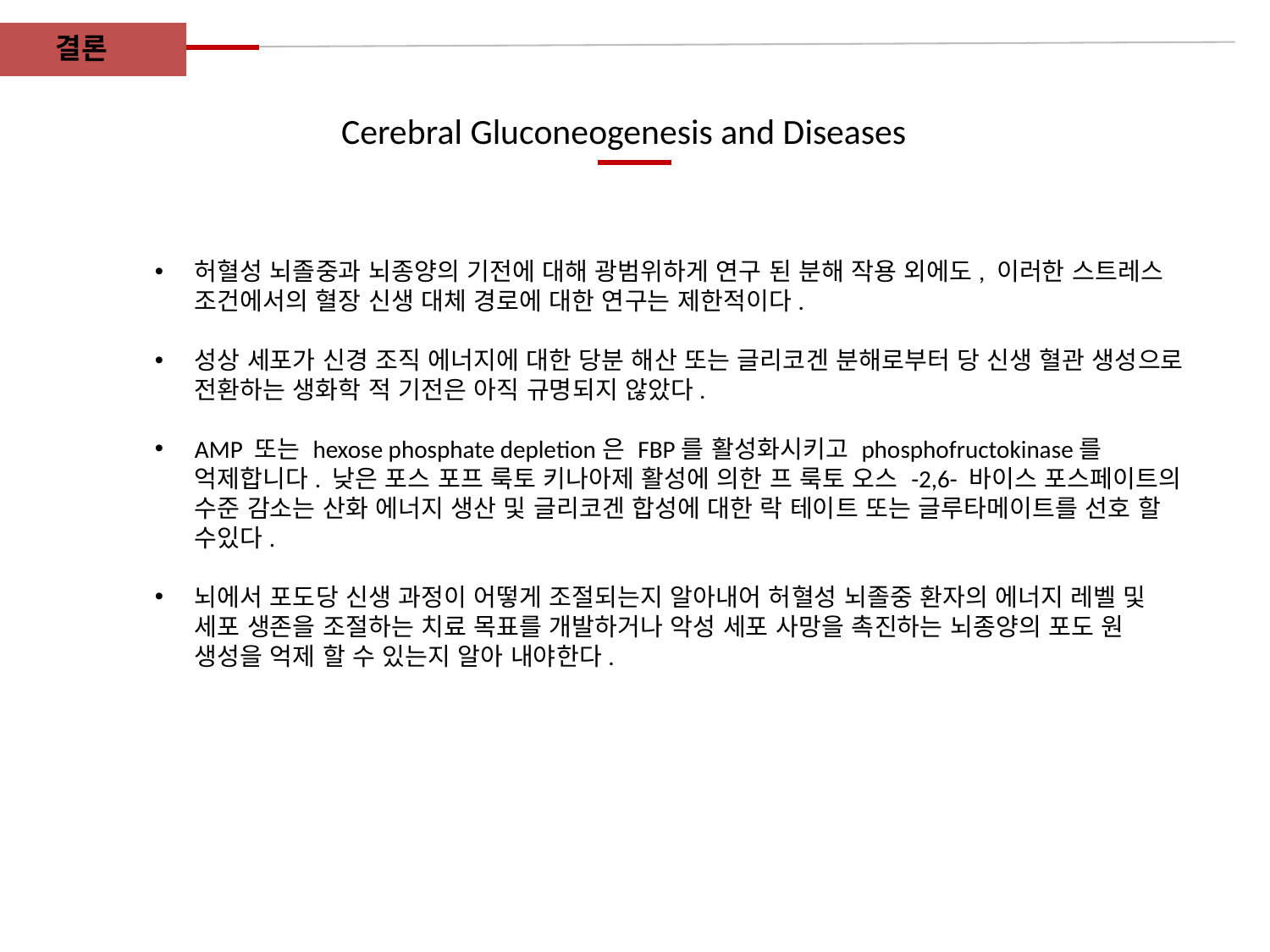

결론

Cerebral Gluconeogenesis and Diseases

허혈성 뇌졸중과 뇌종양의 기전에 대해 광범위하게 연구 된 분해 작용 외에도, 이러한 스트레스 조건에서의 혈장 신생 대체 경로에 대한 연구는 제한적이다.

성상 세포가 신경 조직 에너지에 대한 당분 해산 또는 글리코겐 분해로부터 당 신생 혈관 생성으로 전환하는 생화학 적 기전은 아직 규명되지 않았다.

AMP 또는 hexose phosphate depletion은 FBP를 활성화시키고 phosphofructokinase를 억제합니다. 낮은 포스 포프 룩토 키나아제 활성에 의한 프 룩토 오스 -2,6- 바이스 포스페이트의 수준 감소는 산화 에너지 생산 및 글리코겐 합성에 대한 락 테이트 또는 글루타메이트를 선호 할 수있다.

뇌에서 포도당 신생 과정이 어떻게 조절되는지 알아내어 허혈성 뇌졸중 환자의 에너지 레벨 및 세포 생존을 조절하는 치료 목표를 개발하거나 악성 세포 사망을 촉진하는 뇌종양의 포도 원 생성을 억제 할 수 있는지 알아 내야한다.